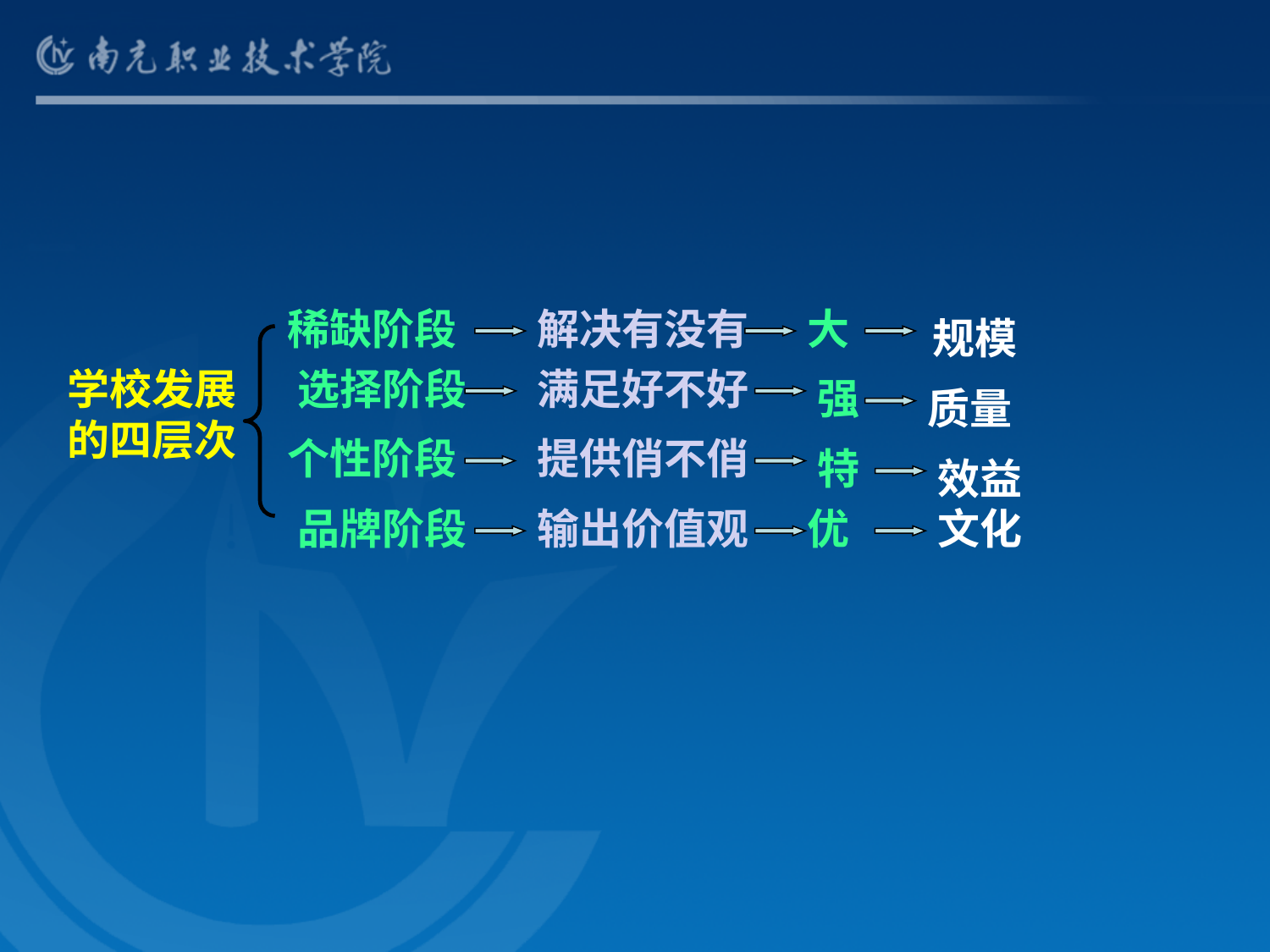

稀缺阶段
解决有没有
大
规模

学校发展
的四层次
选择阶段
满足好不好
强
质量

个性阶段
提供俏不俏
特
效益

文化
品牌阶段
输出价值观
优